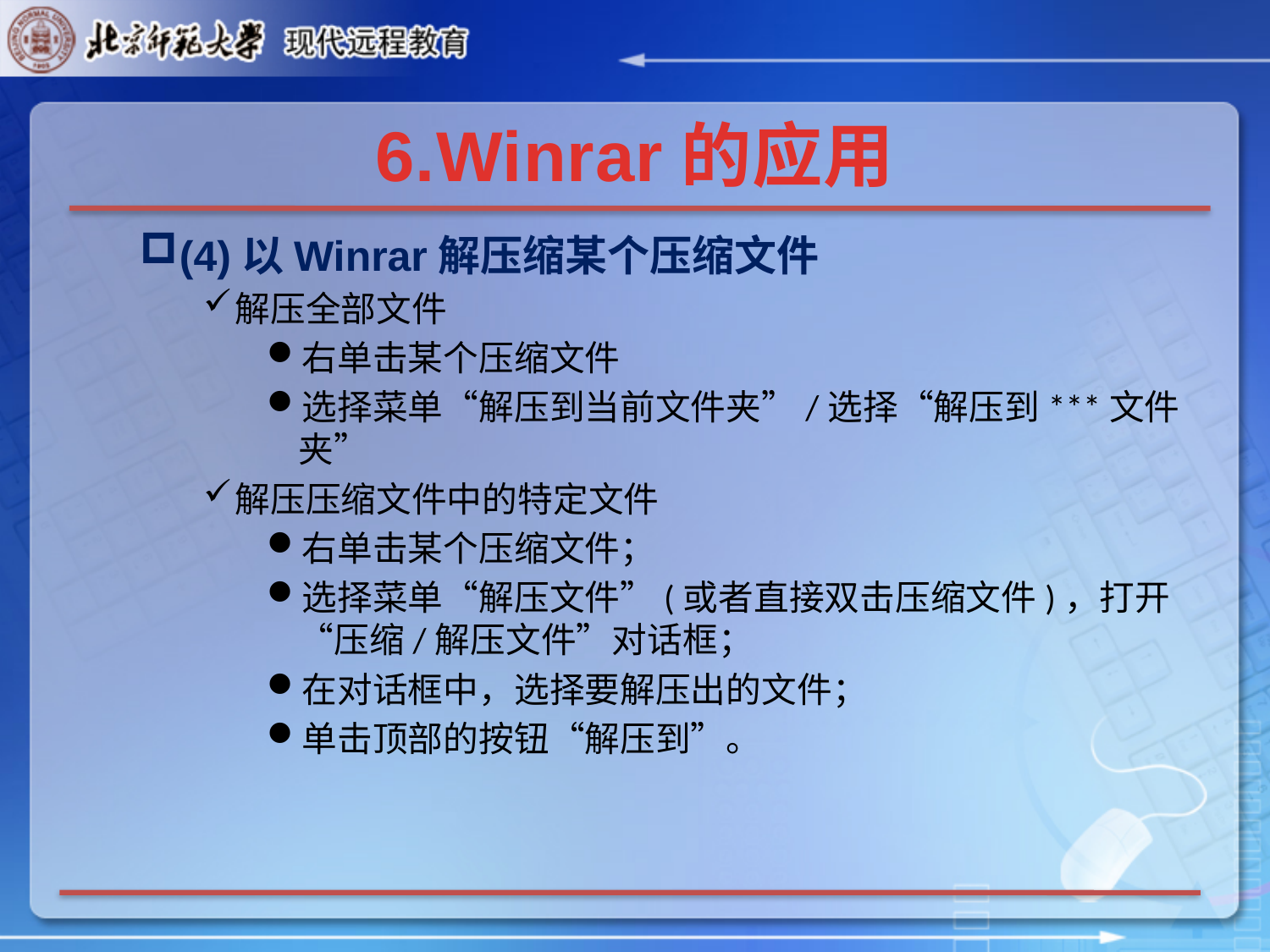

# 6.Winrar的应用
(4)以Winrar解压缩某个压缩文件
解压全部文件
右单击某个压缩文件
选择菜单“解压到当前文件夹”/选择“解压到***文件夹”
解压压缩文件中的特定文件
右单击某个压缩文件；
选择菜单“解压文件”(或者直接双击压缩文件)，打开“压缩/解压文件”对话框；
在对话框中，选择要解压出的文件；
单击顶部的按钮“解压到”。